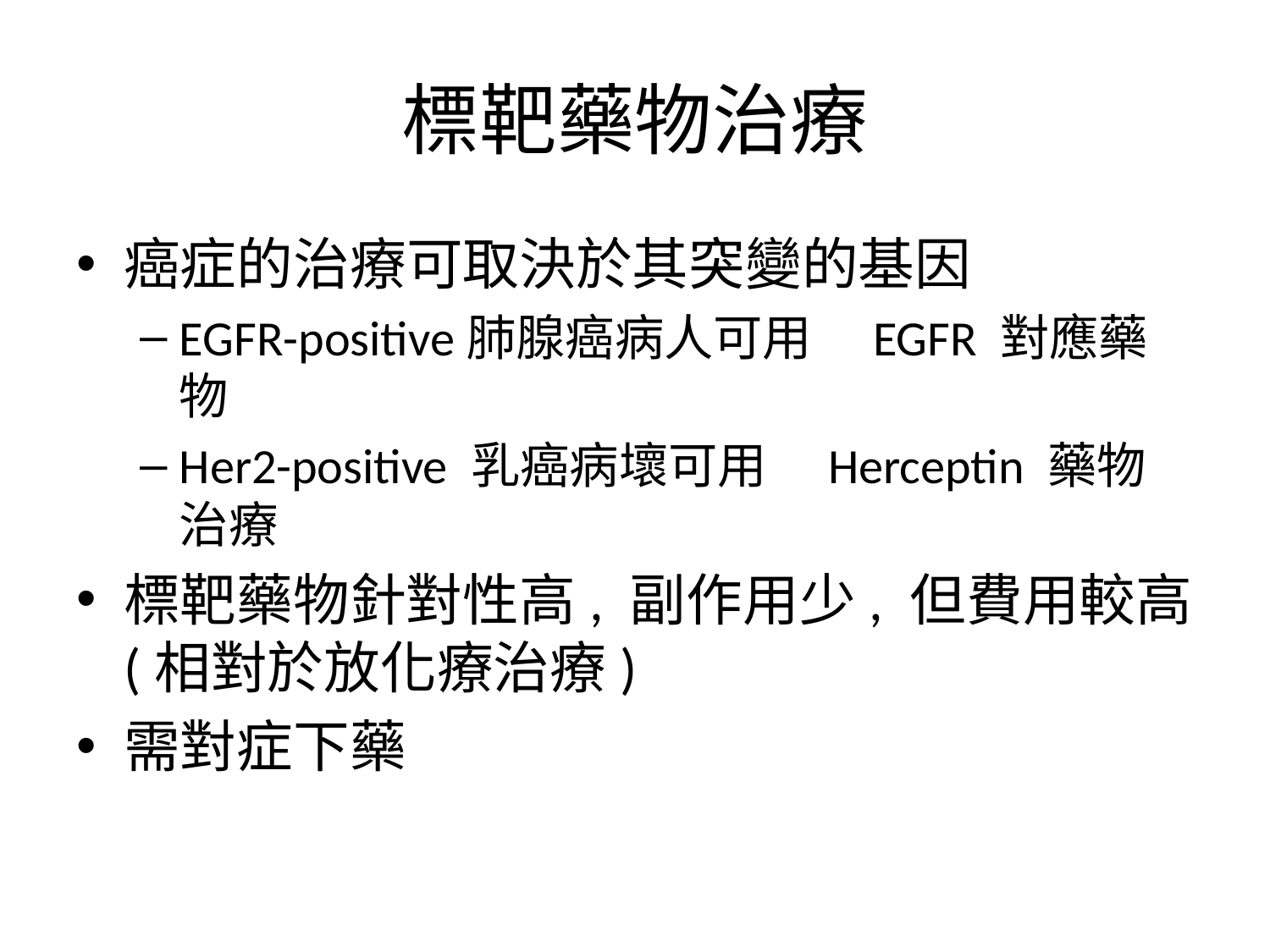

# 標靶藥物治療
癌症的治療可取決於其突變的基因
EGFR-positive肺腺癌病人可用　EGFR 對應藥物
Her2-positive 乳癌病壞可用　Herceptin 藥物治療
標靶藥物針對性高, 副作用少, 但費用較高 (相對於放化療治療)
需對症下藥